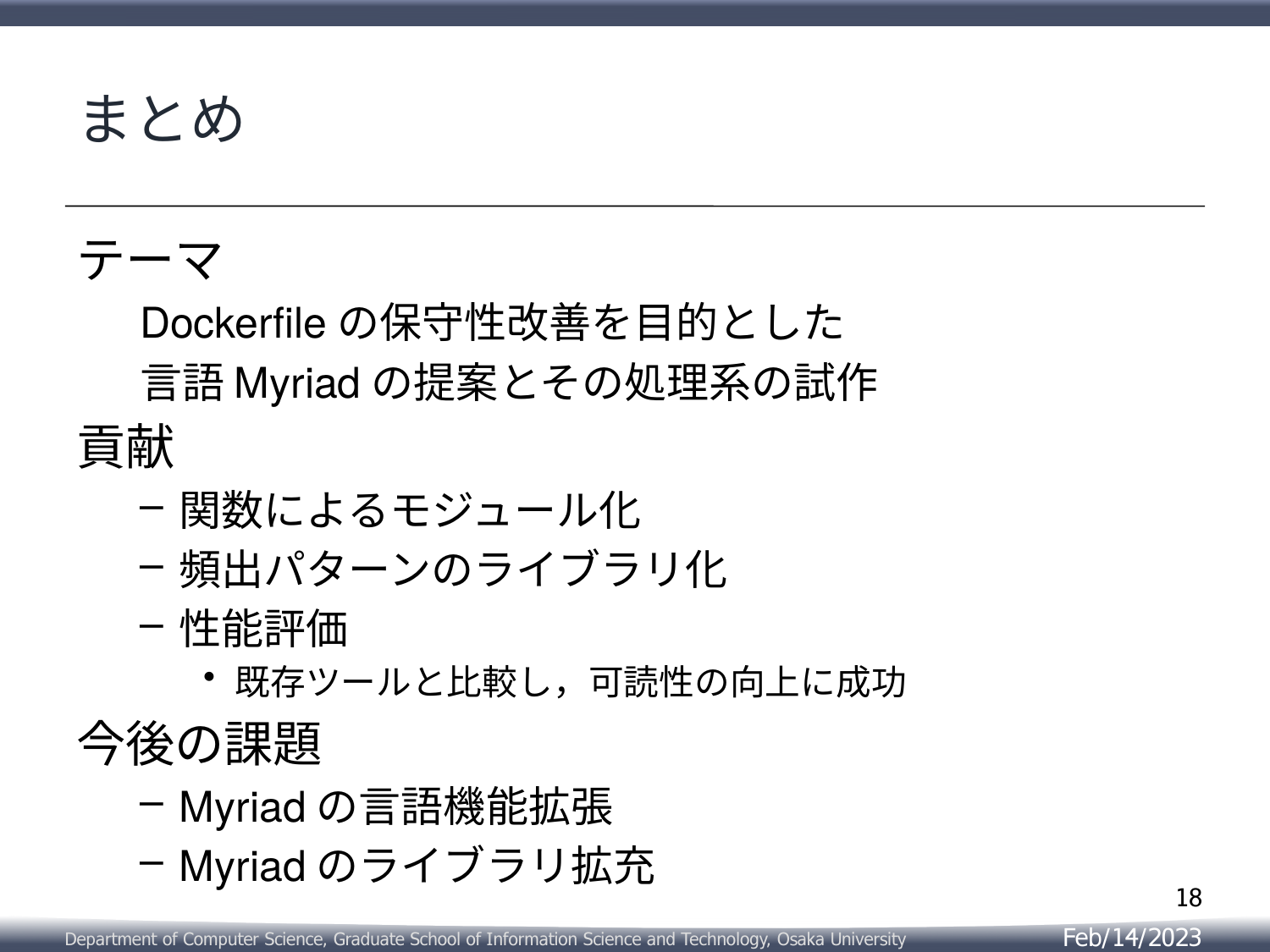

# まとめ
テーマ
Dockerfileの保守性改善を目的とした
言語Myriadの提案とその処理系の試作
貢献
関数によるモジュール化
頻出パターンのライブラリ化
性能評価
既存ツールと比較し，可読性の向上に成功
今後の課題
Myriadの言語機能拡張
Myriadのライブラリ拡充
18
Feb/14/2023